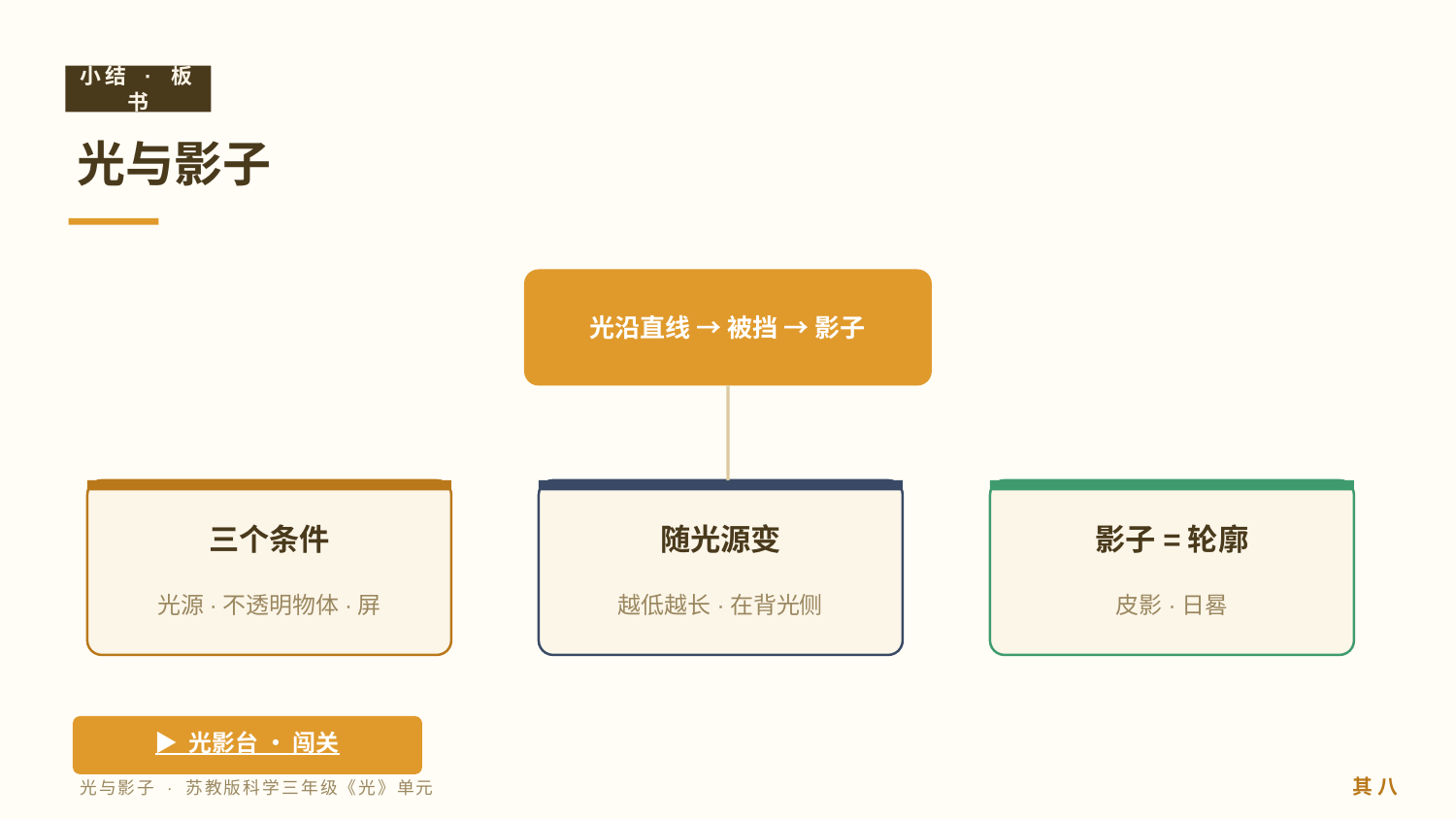

小结 · 板书

光与影子

光沿直线 → 被挡 → 影子

三个条件
随光源变
影子=轮廓
光源·不透明物体·屏
越低越长·在背光侧
皮影·日晷
▶  光影台 · 闯关

其 八
光与影子 · 苏教版科学三年级《光》单元